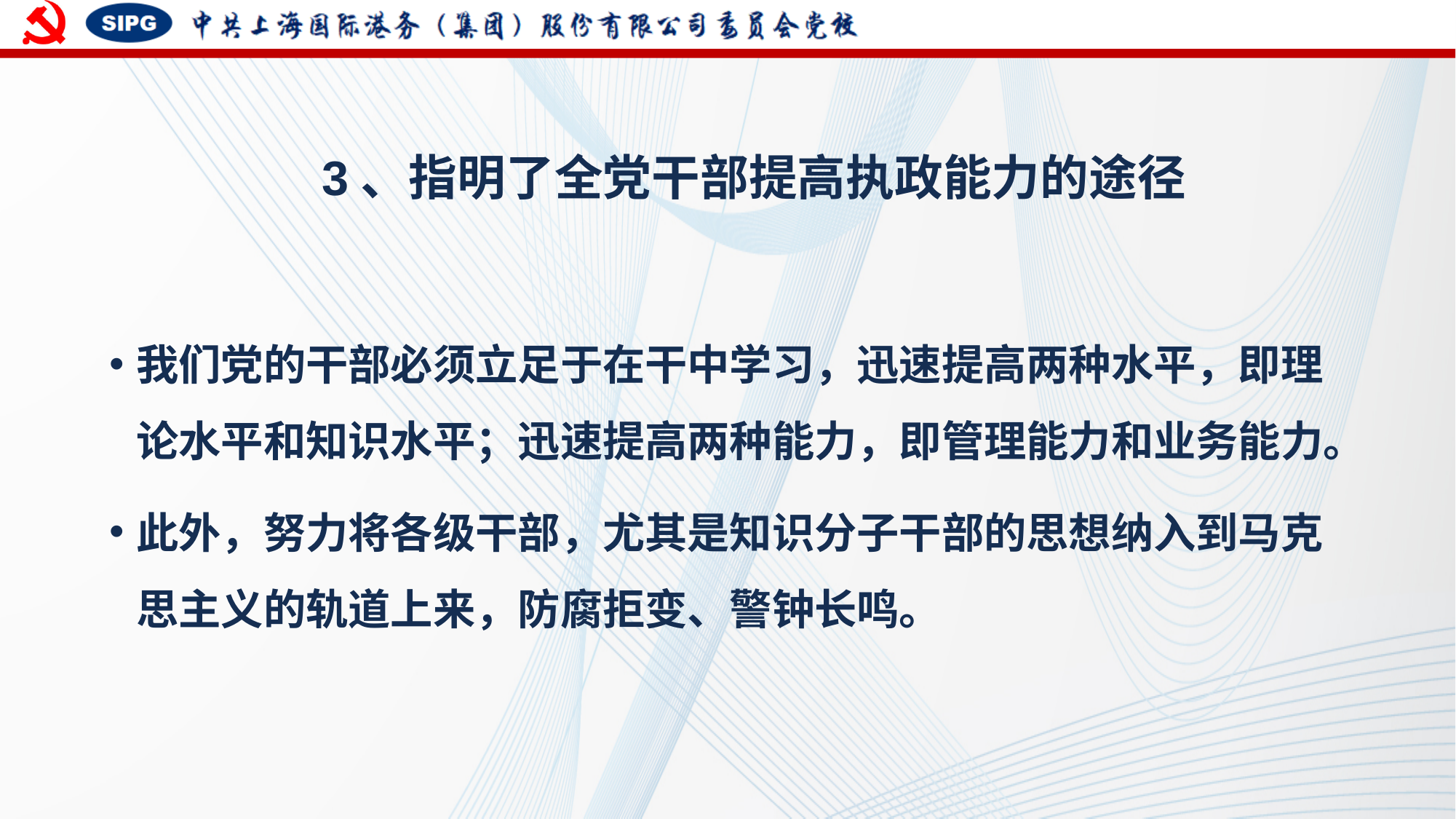

3、指明了全党干部提高执政能力的途径
我们党的干部必须立足于在干中学习，迅速提高两种水平，即理论水平和知识水平；迅速提高两种能力，即管理能力和业务能力。
此外，努力将各级干部，尤其是知识分子干部的思想纳入到马克思主义的轨道上来，防腐拒变、警钟长鸣。